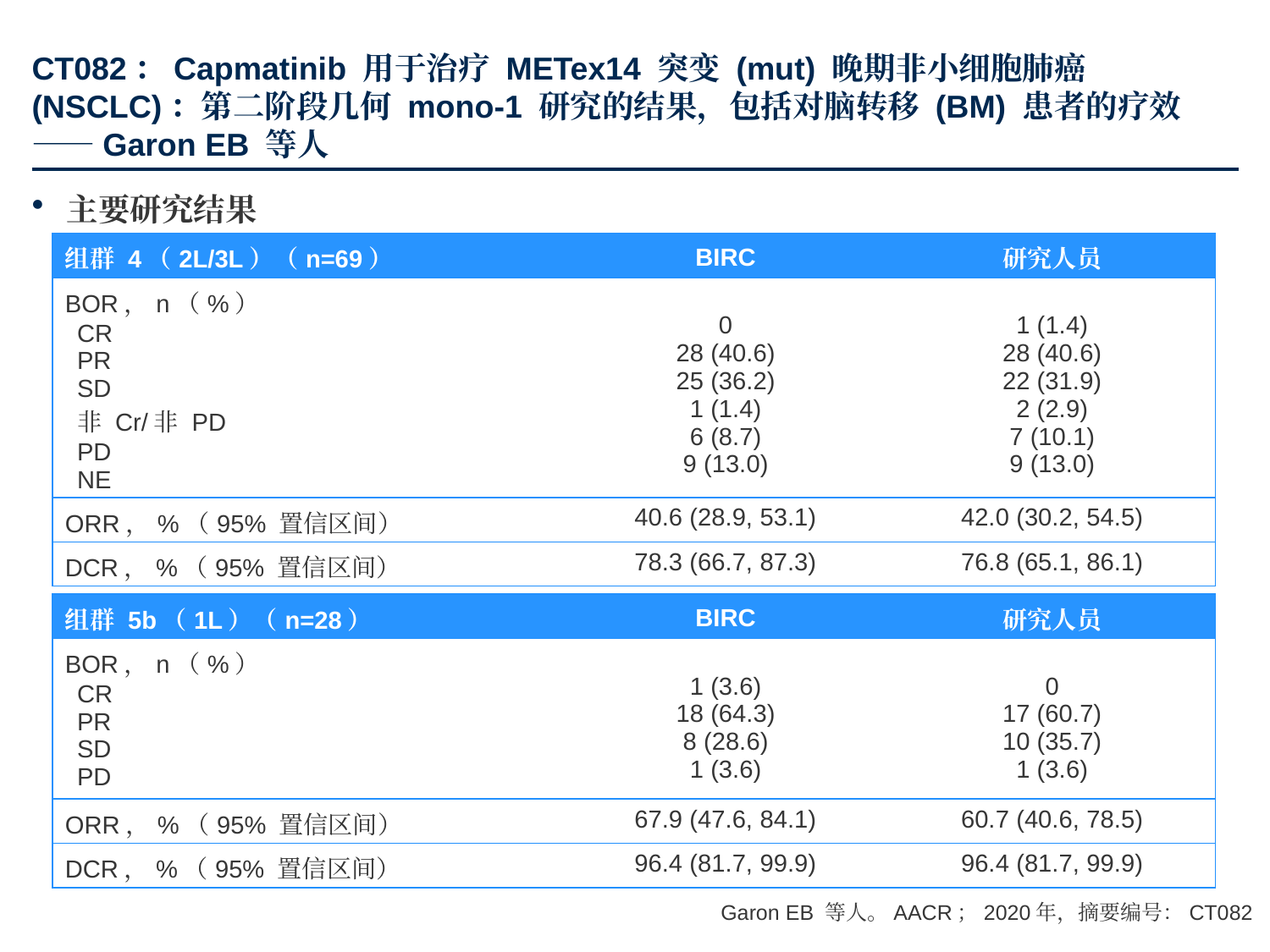

# CT082：Capmatinib 用于治疗 METex14 突变 (mut) 晚期非小细胞肺癌(NSCLC)：第二阶段几何 mono-1 研究的结果，包括对脑转移 (BM) 患者的疗效——Garon EB 等人
主要研究结果

| 组群 4（2L/3L）（n=69） | BIRC | 研究人员 |
| --- | --- | --- |
| BOR，n（%） CR PR SD 非 Cr/非 PD PD NE | 0 28 (40.6) 25 (36.2) 1 (1.4) 6 (8.7) 9 (13.0) | 1 (1.4) 28 (40.6) 22 (31.9) 2 (2.9) 7 (10.1) 9 (13.0) |
| ORR，%（95% 置信区间） | 40.6 (28.9, 53.1) | 42.0 (30.2, 54.5) |
| DCR，%（95% 置信区间） | 78.3 (66.7, 87.3) | 76.8 (65.1, 86.1) |
| 组群 5b（1L）（n=28） | BIRC | 研究人员 |
| --- | --- | --- |
| BOR，n（%） CR PR SD PD | 1 (3.6) 18 (64.3) 8 (28.6) 1 (3.6) | 0 17 (60.7) 10 (35.7) 1 (3.6) |
| ORR，%（95% 置信区间） | 67.9 (47.6, 84.1) | 60.7 (40.6, 78.5) |
| DCR，%（95% 置信区间） | 96.4 (81.7, 99.9) | 96.4 (81.7, 99.9) |
Garon EB 等人。AACR；2020年，摘要编号：CT082